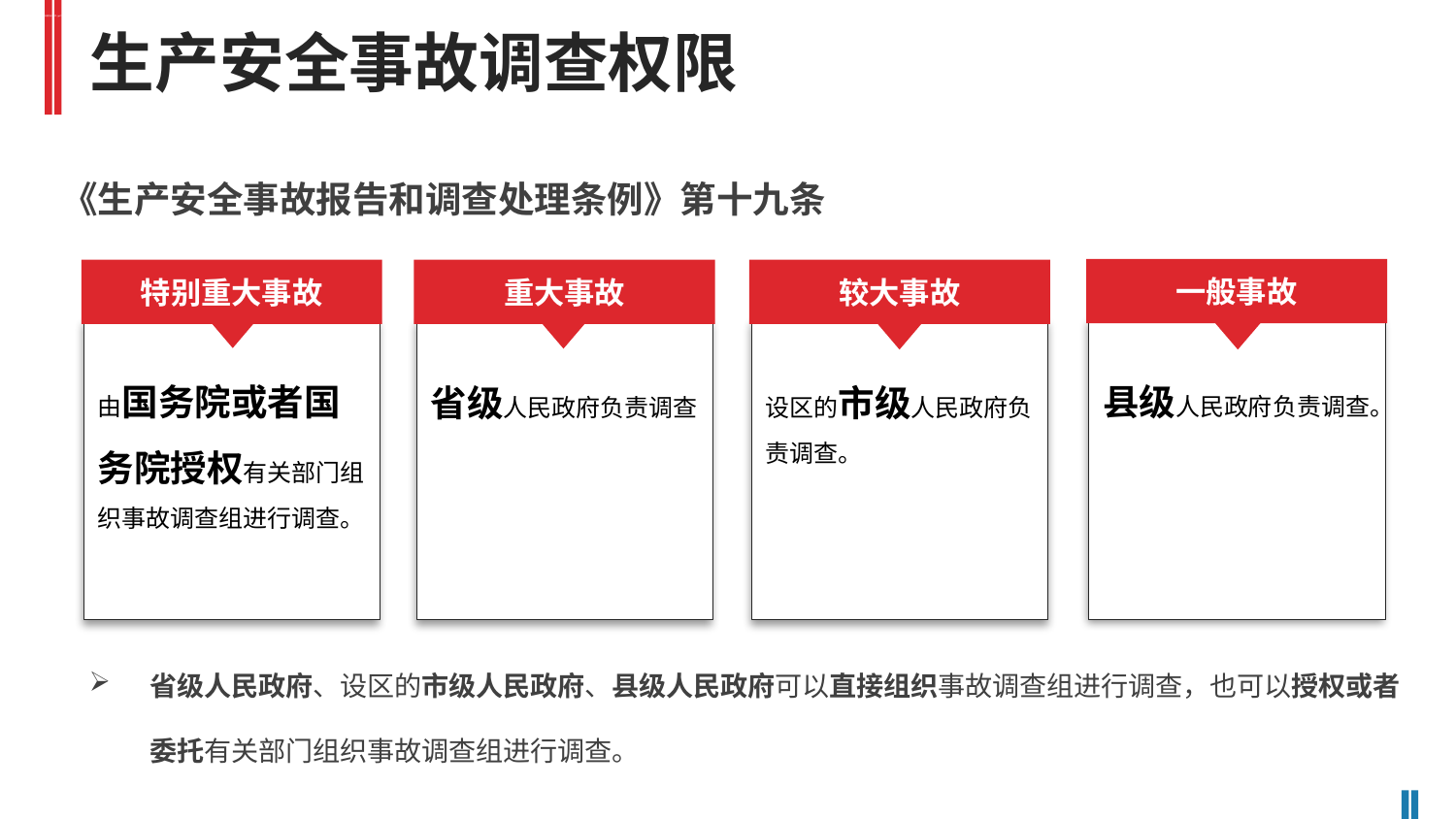

生产安全事故调查处理培训课件(ppt77页)
生产安全事故调查权限
《生产安全事故报告和调查处理条例》第十九条
一般事故
特别重大事故
重大事故
较大事故

县级人民政府负责调查。
由国务院或者国务院授权有关部门组织事故调查组进行调查。
省级人民政府负责调查
设区的市级人民政府负责调查。
省级人民政府、设区的市级人民政府、县级人民政府可以直接组织事故调查组进行调查，也可以授权或者委托有关部门组织事故调查组进行调查。
生产安全事故调查处理培训课件(ppt77页)